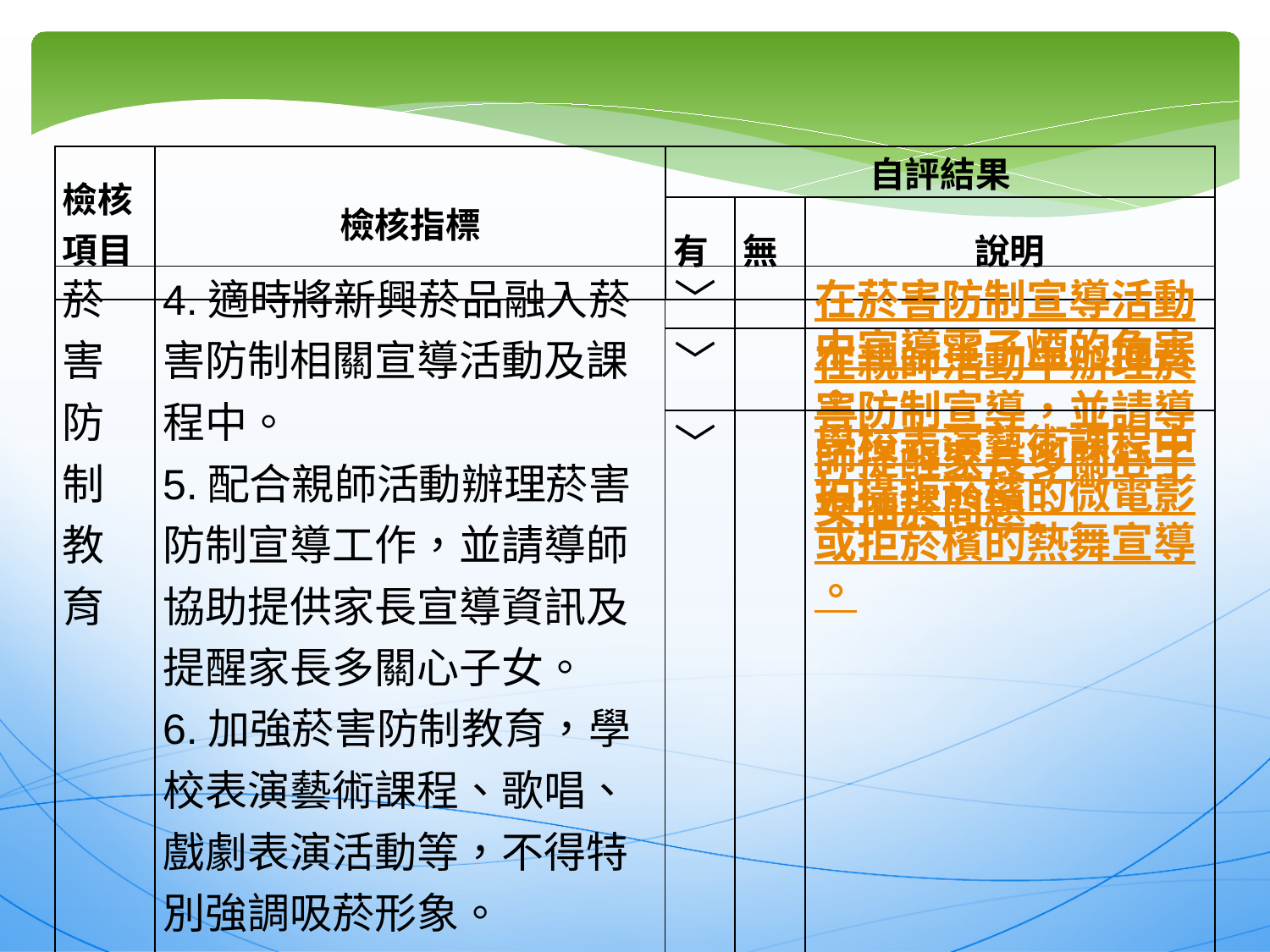

| 檢核 項目 | 檢核指標 | 自評結果 |  |  |
| --- | --- | --- | --- | --- |
|  |  | 有 | 無 | 說明 |
| 菸害防制教育 | 4.適時將新興菸品融入菸害防制相關宣導活動及課程中。 5.配合親師活動辦理菸害防制宣導工作，並請導師協助提供家長宣導資訊及提醒家長多關心子女。 6.加強菸害防制教育，學校表演藝術課程、歌唱、戲劇表演活動等，不得特別強調吸菸形象。 | ﹀ |  | 在菸害防制宣導活動中宣導電子煙的危害。 |
| --- | --- | --- | --- | --- |
|  |  | ﹀ |  | 在親師活動中辦理菸害防制宣導，並請導師提醒家長多關心子女抽菸問題。 |
|  |  | ﹀ |  | 學校表演藝術課程中拍攝拒菸檳的微電影或拒菸檳的熱舞宣導。 |